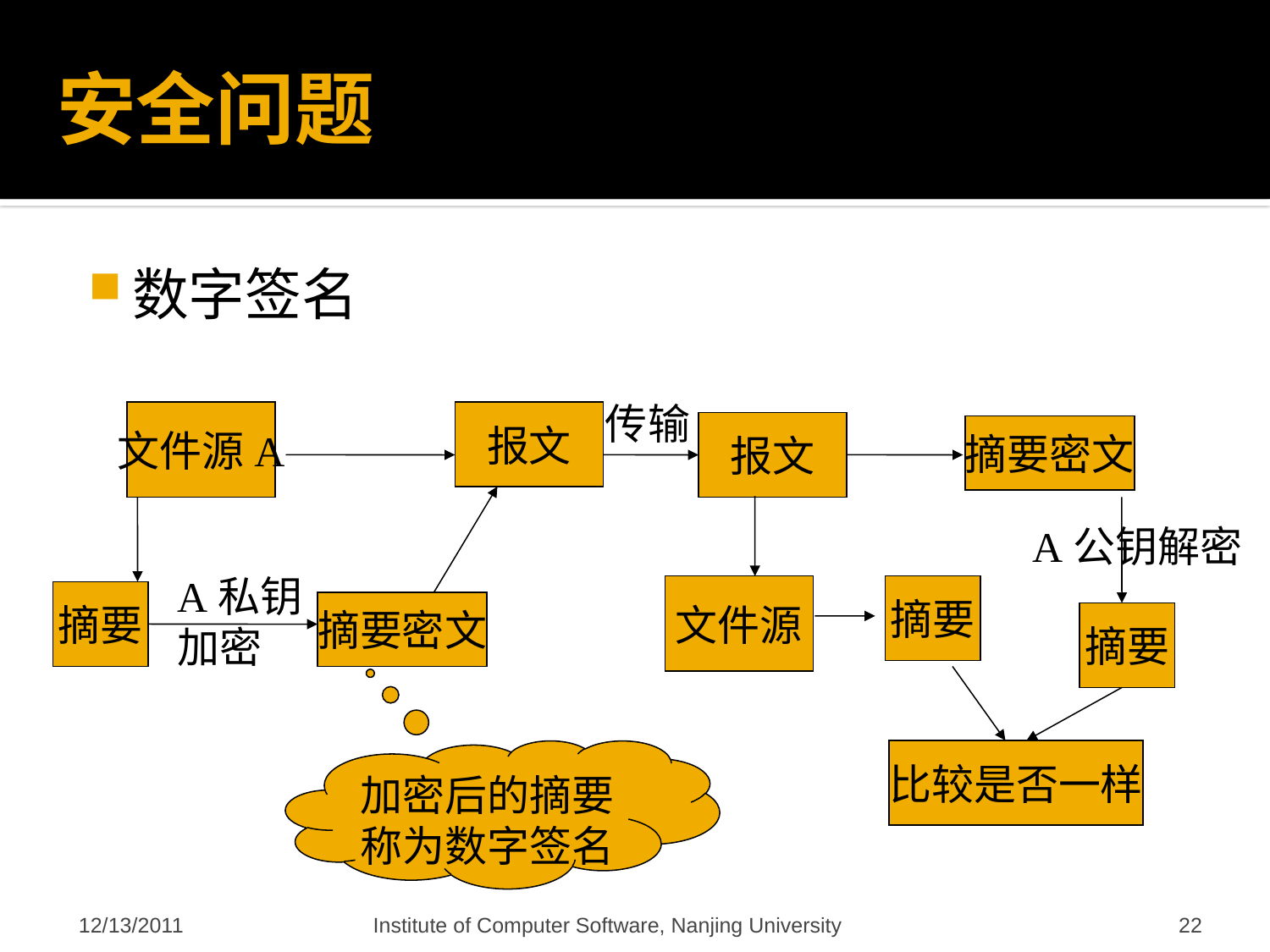

# 安全问题
数字签名
传输

文件源A
报文
报文
摘要密文

A公钥解密
A私钥
加密

文件源
摘要
摘要
摘要密文
摘要

加密后的摘要称为数字签名
比较是否一样
22
12/13/2011
Institute of Computer Software, Nanjing University
22